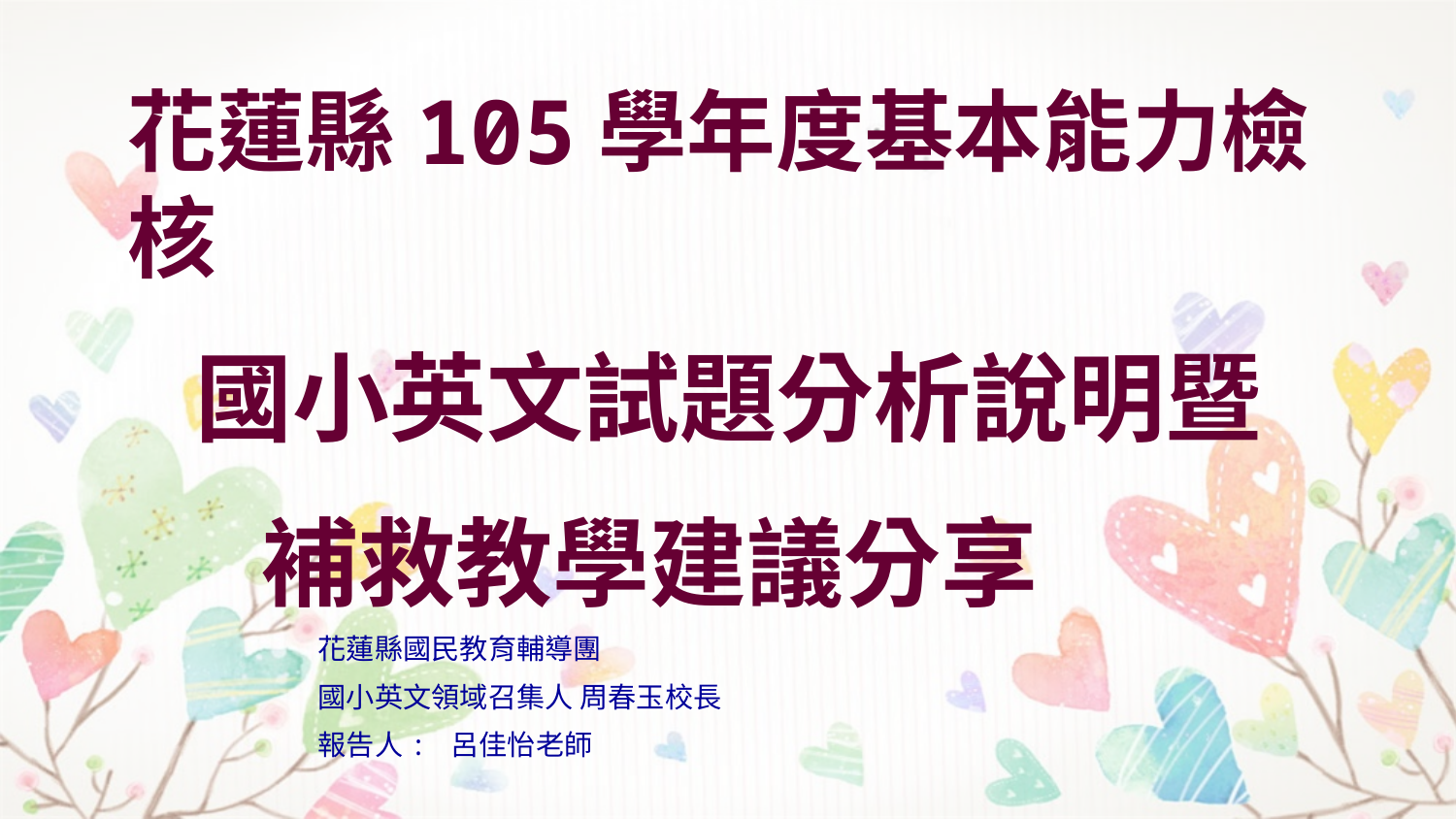

花蓮縣105學年度基本能力檢核
  國小英文試題分析說明暨
     補救教學建議分享

花蓮縣國民教育輔導團
國小英文領域召集人 周春玉校長
報告人: 呂佳怡老師